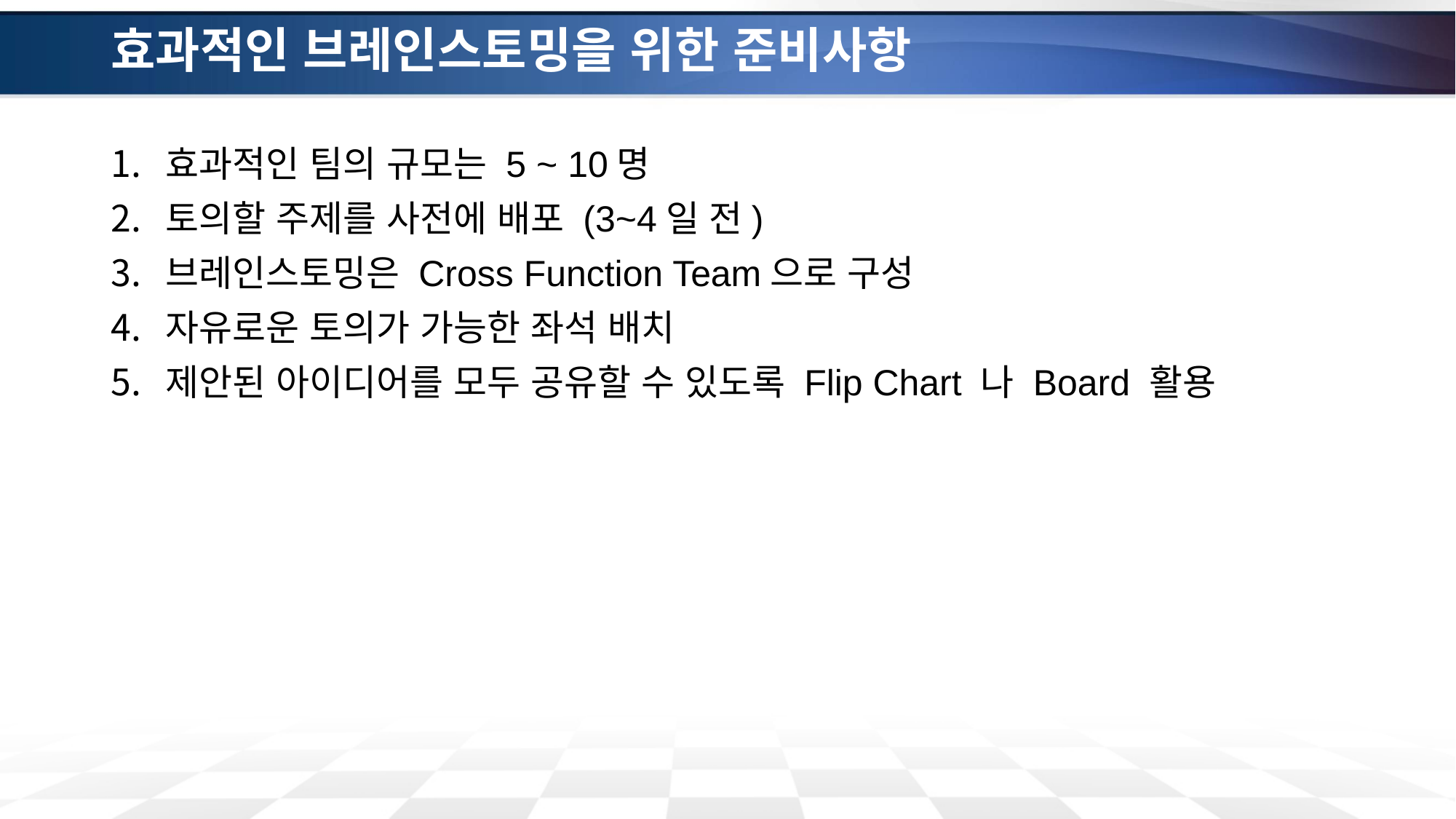

# 효과적인 브레인스토밍을 위한 준비사항
효과적인 팀의 규모는 5 ~ 10명
토의할 주제를 사전에 배포 (3~4일 전)
브레인스토밍은 Cross Function Team으로 구성
자유로운 토의가 가능한 좌석 배치
제안된 아이디어를 모두 공유할 수 있도록 Flip Chart 나 Board 활용